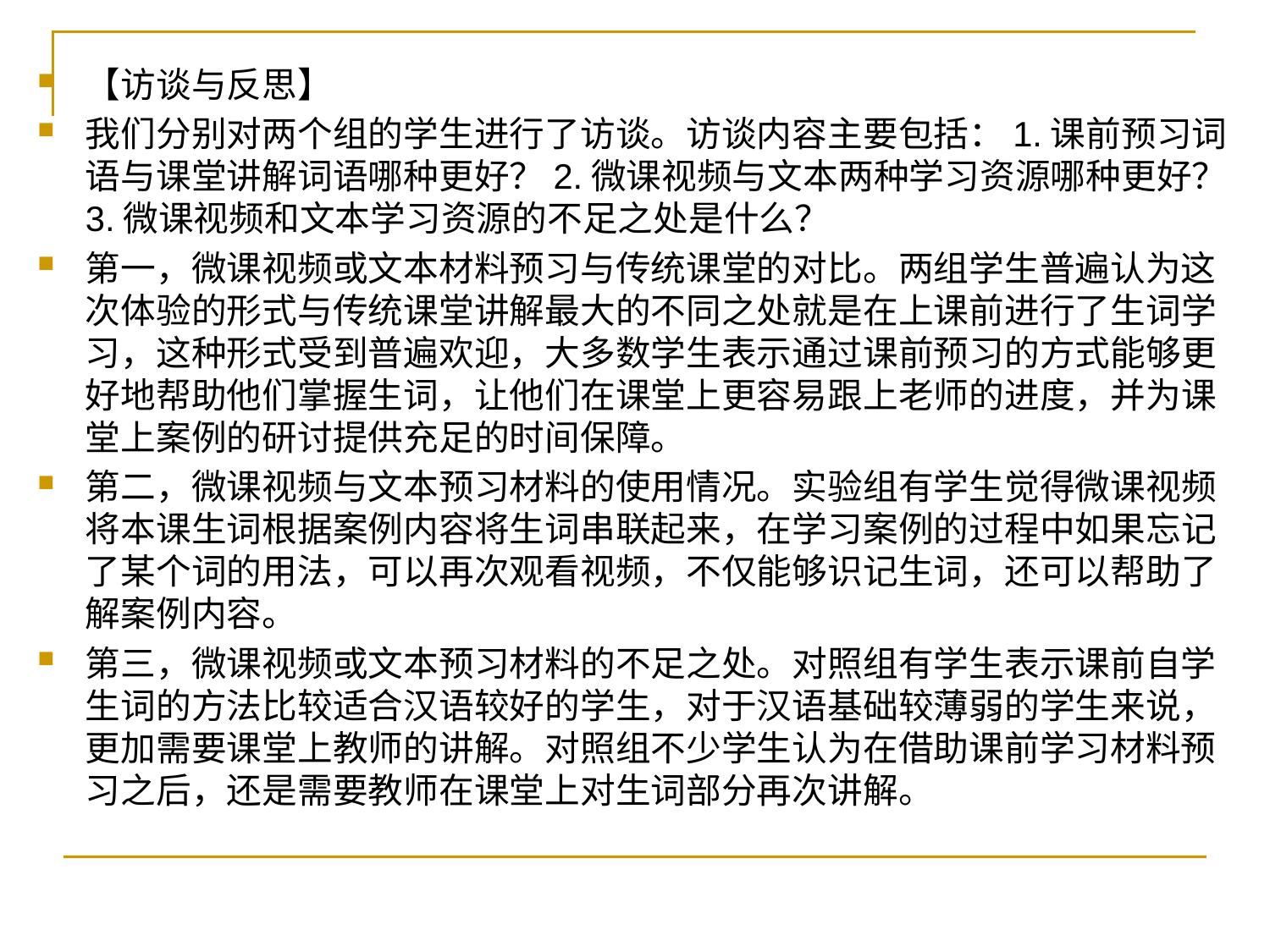

【访谈与反思】
我们分别对两个组的学生进行了访谈。访谈内容主要包括：1.课前预习词语与课堂讲解词语哪种更好？2.微课视频与文本两种学习资源哪种更好？3.微课视频和文本学习资源的不足之处是什么？
第一，微课视频或文本材料预习与传统课堂的对比。两组学生普遍认为这次体验的形式与传统课堂讲解最大的不同之处就是在上课前进行了生词学习，这种形式受到普遍欢迎，大多数学生表示通过课前预习的方式能够更好地帮助他们掌握生词，让他们在课堂上更容易跟上老师的进度，并为课堂上案例的研讨提供充足的时间保障。
第二，微课视频与文本预习材料的使用情况。实验组有学生觉得微课视频将本课生词根据案例内容将生词串联起来，在学习案例的过程中如果忘记了某个词的用法，可以再次观看视频，不仅能够识记生词，还可以帮助了解案例内容。
第三，微课视频或文本预习材料的不足之处。对照组有学生表示课前自学生词的方法比较适合汉语较好的学生，对于汉语基础较薄弱的学生来说，更加需要课堂上教师的讲解。对照组不少学生认为在借助课前学习材料预习之后，还是需要教师在课堂上对生词部分再次讲解。